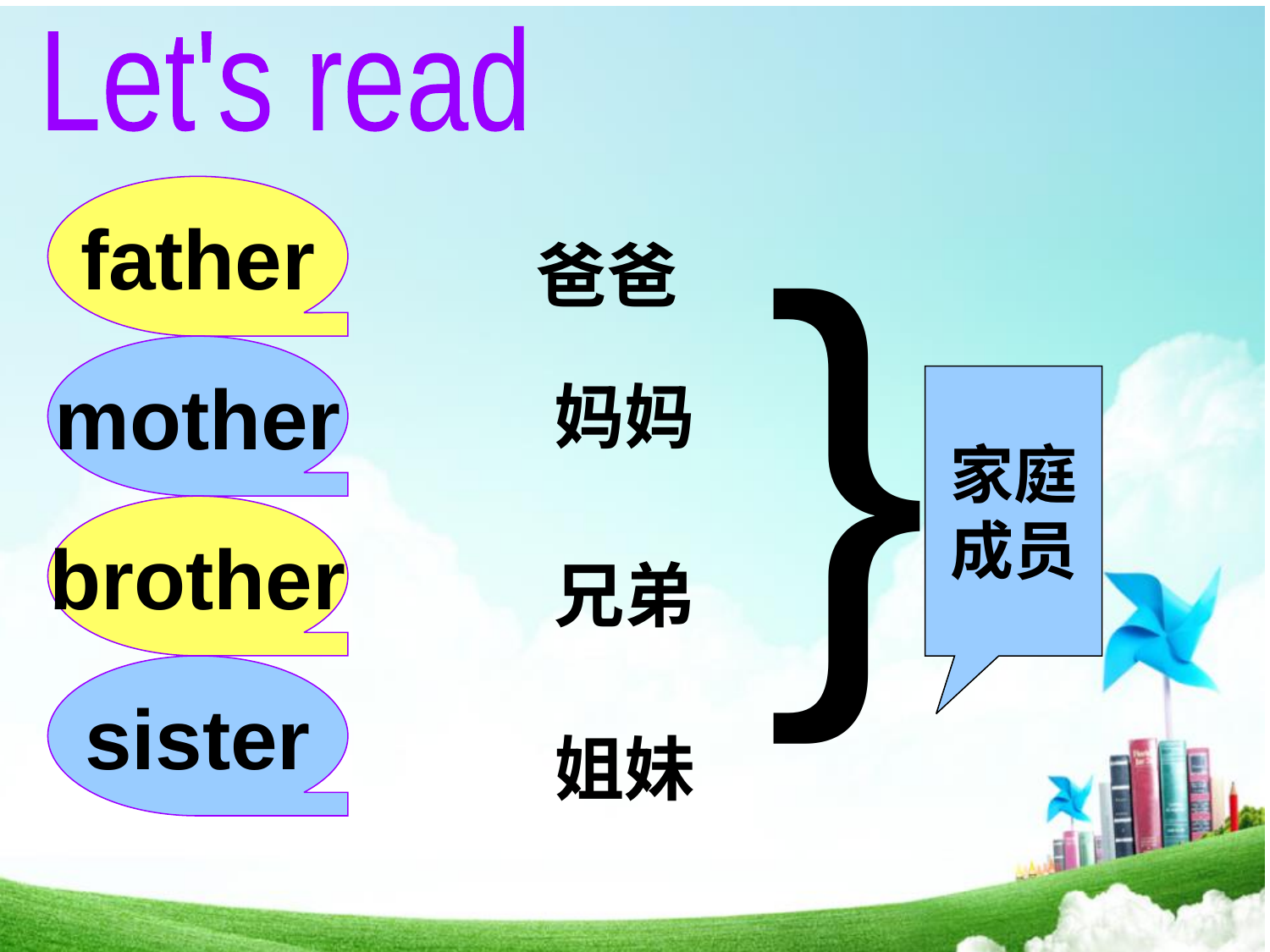

Let's read
}
father
爸爸
mother
妈妈
家庭
成员
brother
兄弟
sister
姐妹